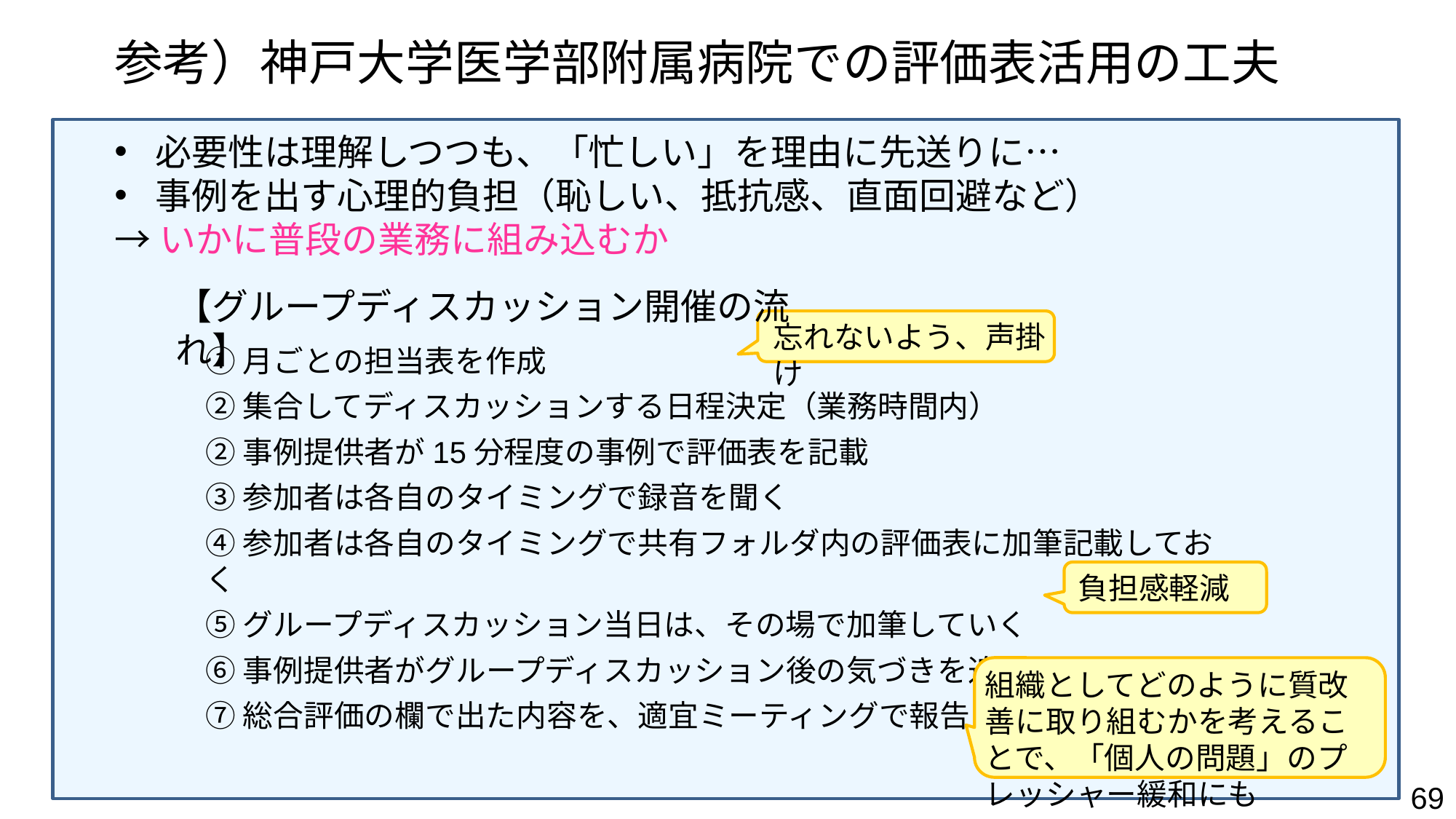

# 参考）神戸大学医学部附属病院での評価表活用の工夫

必要性は理解しつつも、「忙しい」を理由に先送りに…
事例を出す心理的負担（恥しい、抵抗感、直面回避など）
→いかに普段の業務に組み込むか
【グループディスカッション開催の流れ】

忘れないよう、声掛け
①月ごとの担当表を作成
②集合してディスカッションする日程決定（業務時間内）
②事例提供者が15分程度の事例で評価表を記載
③参加者は各自のタイミングで録音を聞く
④参加者は各自のタイミングで共有フォルダ内の評価表に加筆記載しておく
⑤グループディスカッション当日は、その場で加筆していく
⑥事例提供者がグループディスカッション後の気づきを追記
⑦総合評価の欄で出た内容を、適宜ミーティングで報告

負担感軽減

組織としてどのように質改善に取り組むかを考えることで、「個人の問題」のプレッシャー緩和にも
69